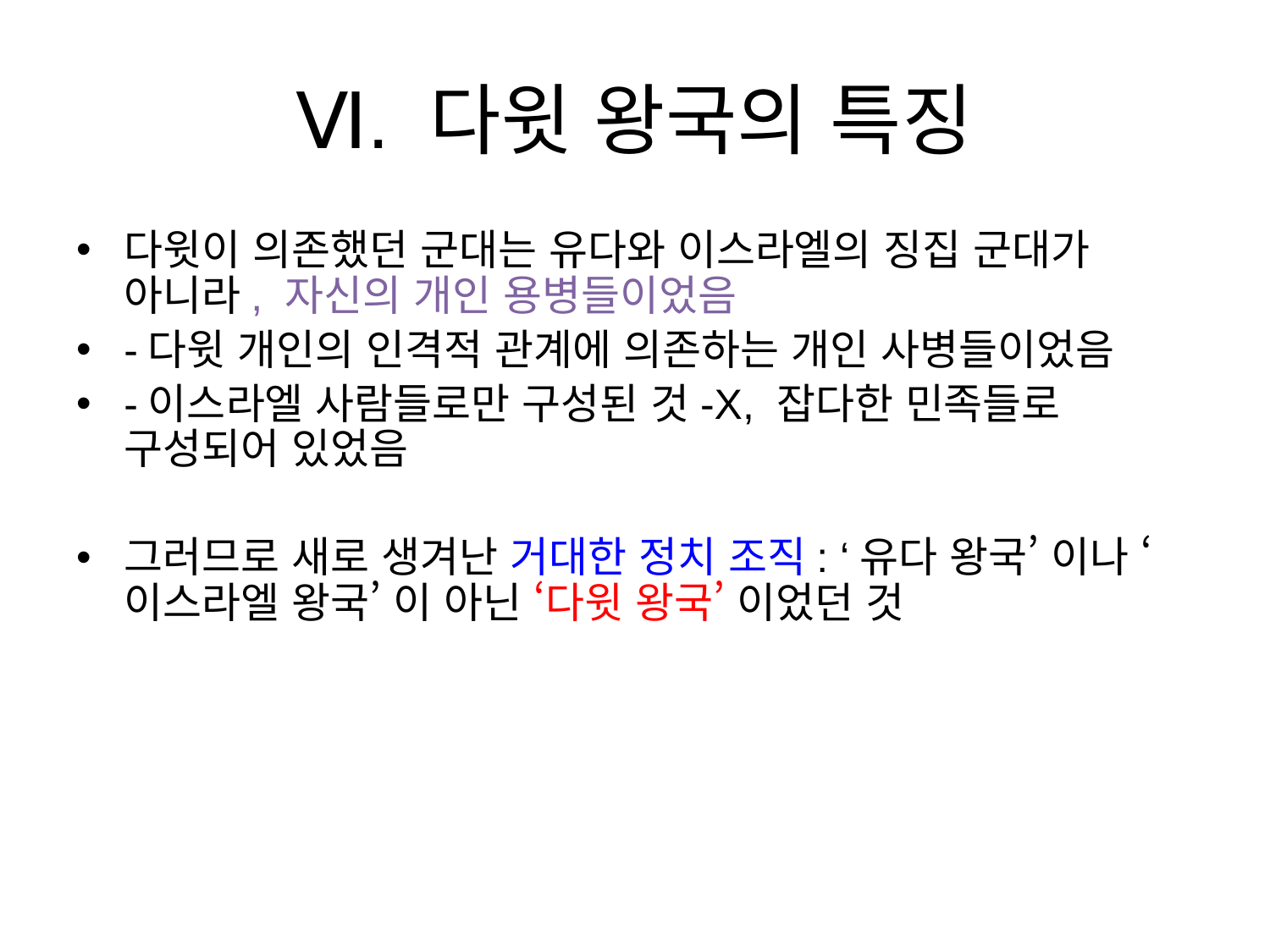

# Ⅵ. 다윗 왕국의 특징
다윗이 의존했던 군대는 유다와 이스라엘의 징집 군대가 아니라, 자신의 개인 용병들이었음
-다윗 개인의 인격적 관계에 의존하는 개인 사병들이었음
-이스라엘 사람들로만 구성된 것-X, 잡다한 민족들로 구성되어 있었음

그러므로 새로 생겨난 거대한 정치 조직: ‘유다 왕국’ 이나 ‘이스라엘 왕국’ 이 아닌 ‘다윗 왕국’ 이었던 것